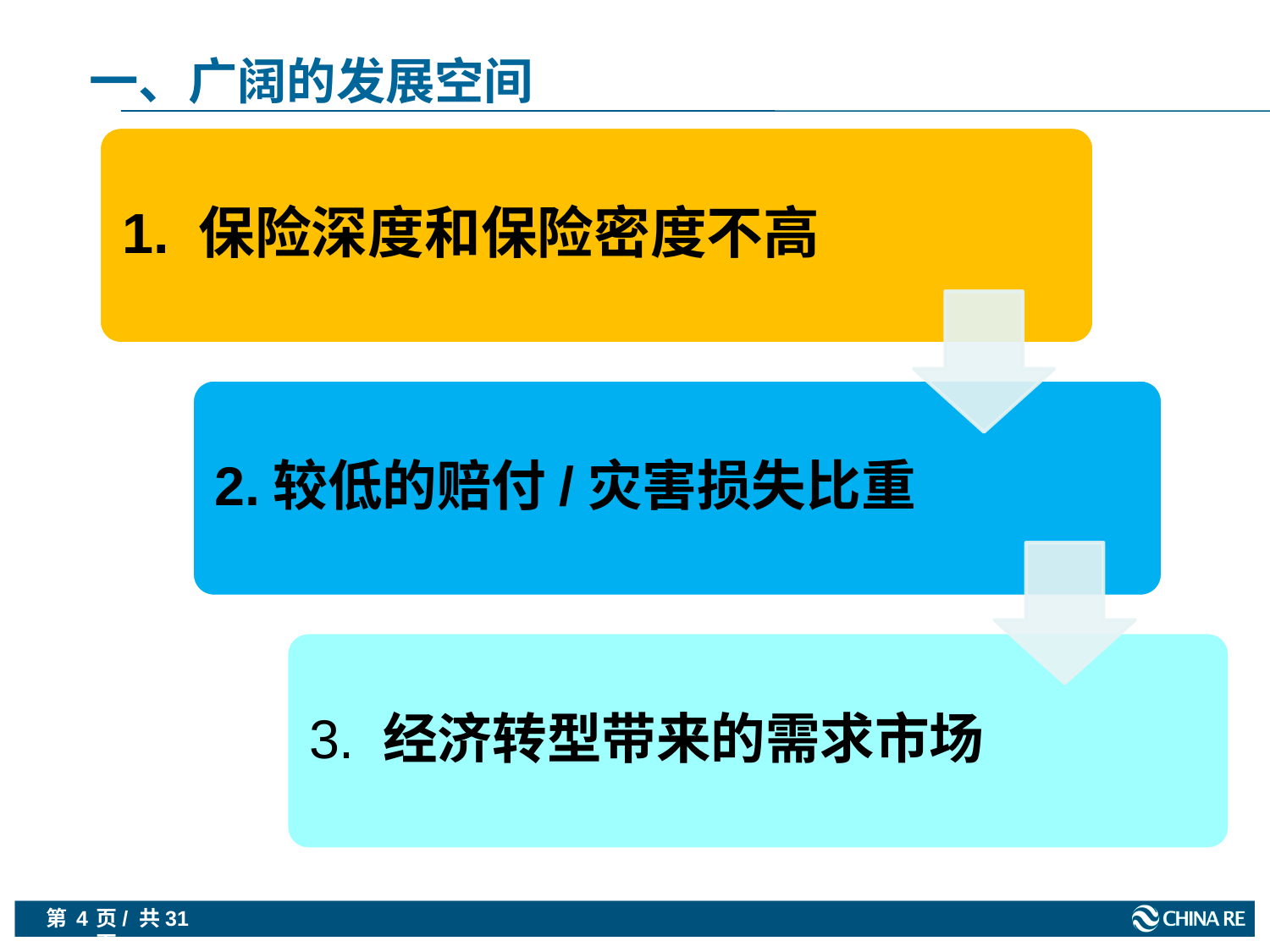

# 一、广阔的发展空间
1. 保险深度和保险密度不高
2.较低的赔付/灾害损失比重
3. 经济转型带来的需求市场

4